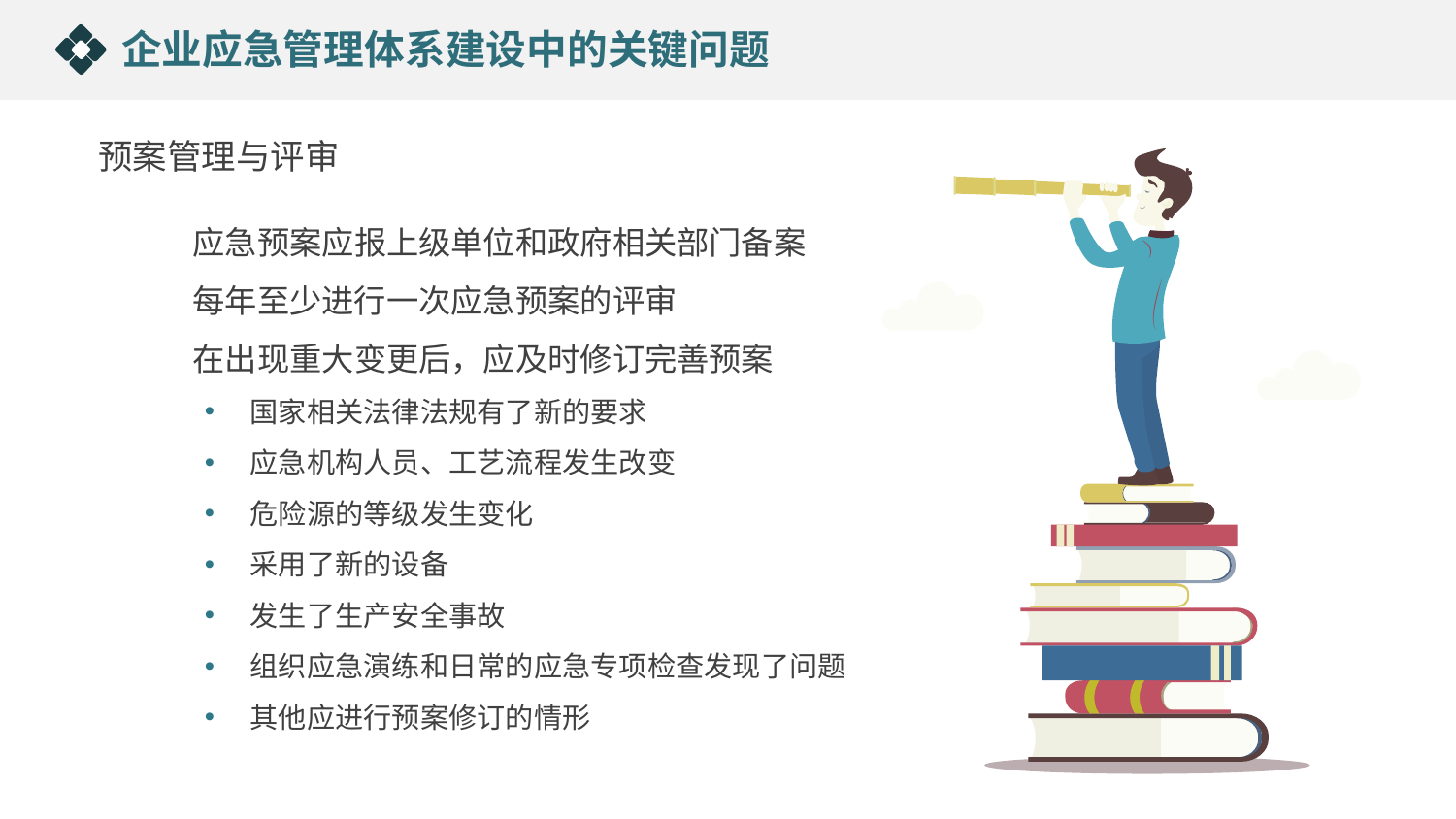

企业应急管理体系建设中的关键问题
预案管理与评审

应急预案应报上级单位和政府相关部门备案
每年至少进行一次应急预案的评审
在出现重大变更后，应及时修订完善预案
国家相关法律法规有了新的要求
应急机构人员、工艺流程发生改变
危险源的等级发生变化
采用了新的设备
发生了生产安全事故
组织应急演练和日常的应急专项检查发现了问题
其他应进行预案修订的情形